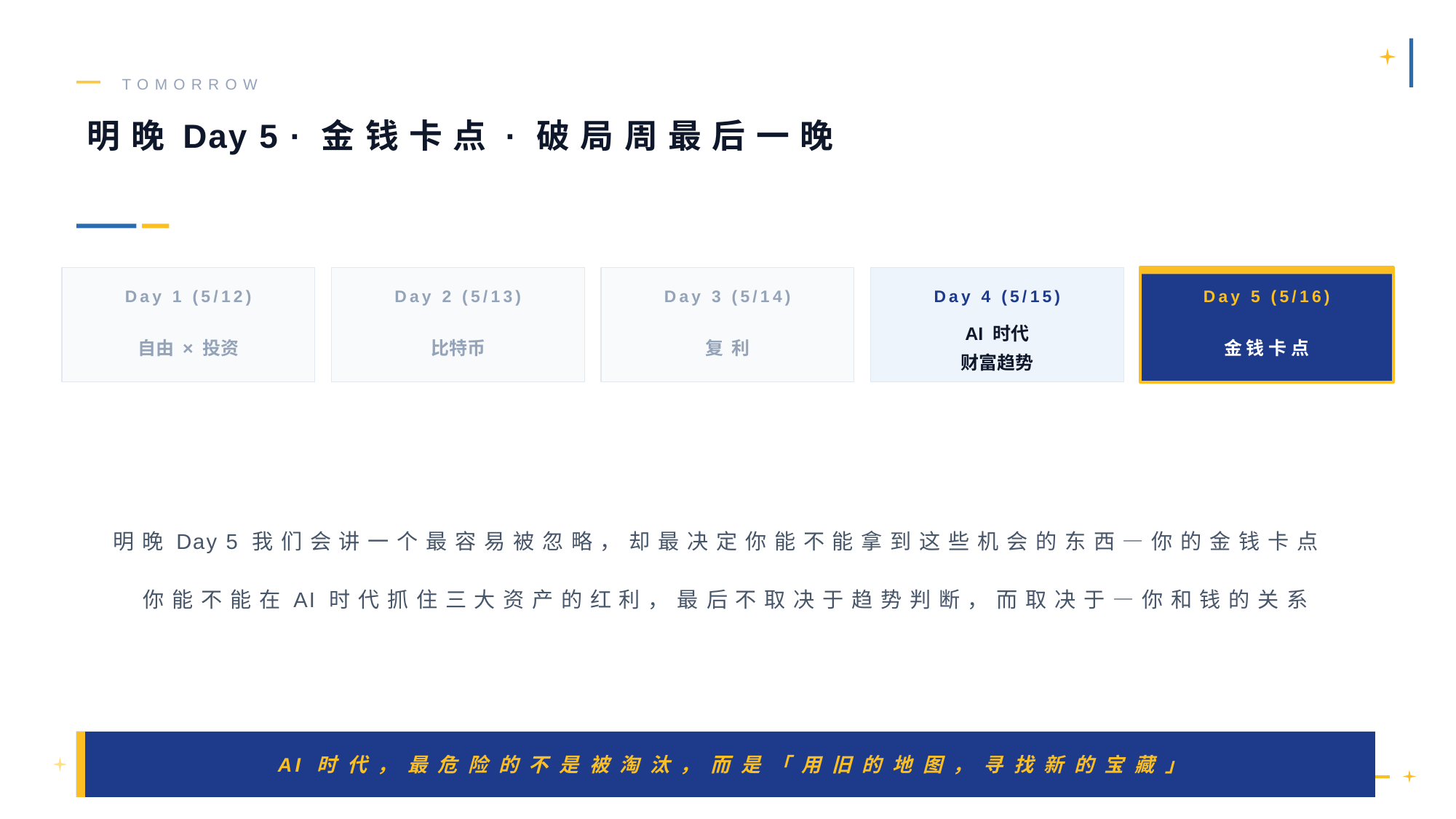

TOMORROW

明 晚 Day 5 · 金 钱 卡 点 · 破 局 周 最 后 一 晚

Day 1 (5/12)
Day 2 (5/13)
Day 3 (5/14)
Day 4 (5/15)
Day 5 (5/16)
自由 × 投资
比特币
复  利
AI 时代
财富趋势
金 钱 卡 点
明 晚 Day 5 我 们 会 讲 一 个 最 容 易 被 忽 略 ， 却 最 决 定 你 能 不 能 拿 到 这 些 机 会 的 东 西 — 你 的 金 钱 卡 点
你 能 不 能 在 AI 时 代 抓 住 三 大 资 产 的 红 利 ， 最 后 不 取 决 于 趋 势 判 断 ， 而 取 决 于 — 你 和 钱 的 关 系

AI 时 代 ， 最 危 险 的 不 是 被 淘 汰 ， 而 是 「 用 旧 的 地 图 ， 寻 找 新 的 宝 藏 」